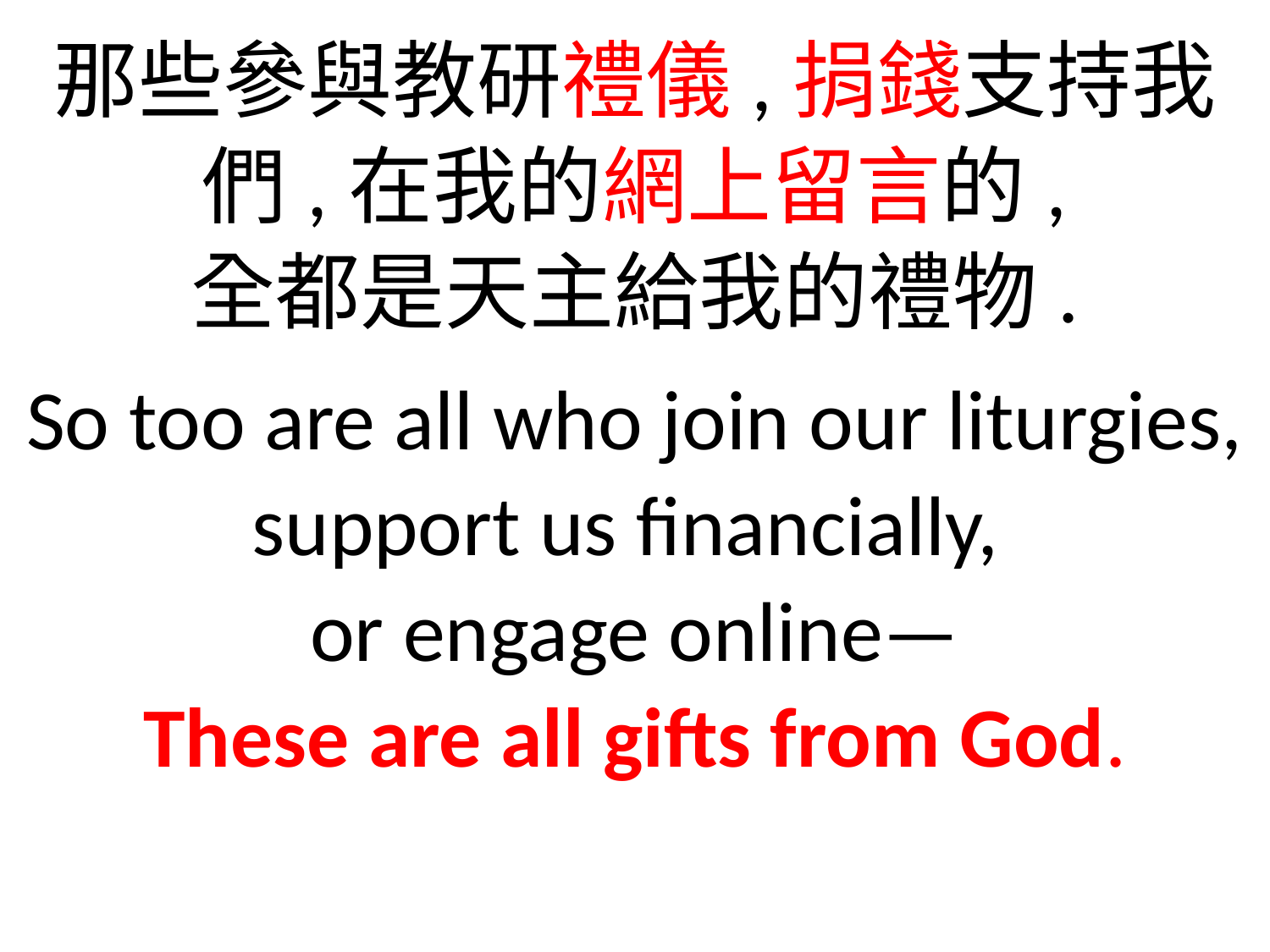

那些參與教研禮儀,捐錢支持我們,在我的網上留言的,
全都是天主給我的禮物.
So too are all who join our liturgies, support us financially,
or engage online—
These are all gifts from God.